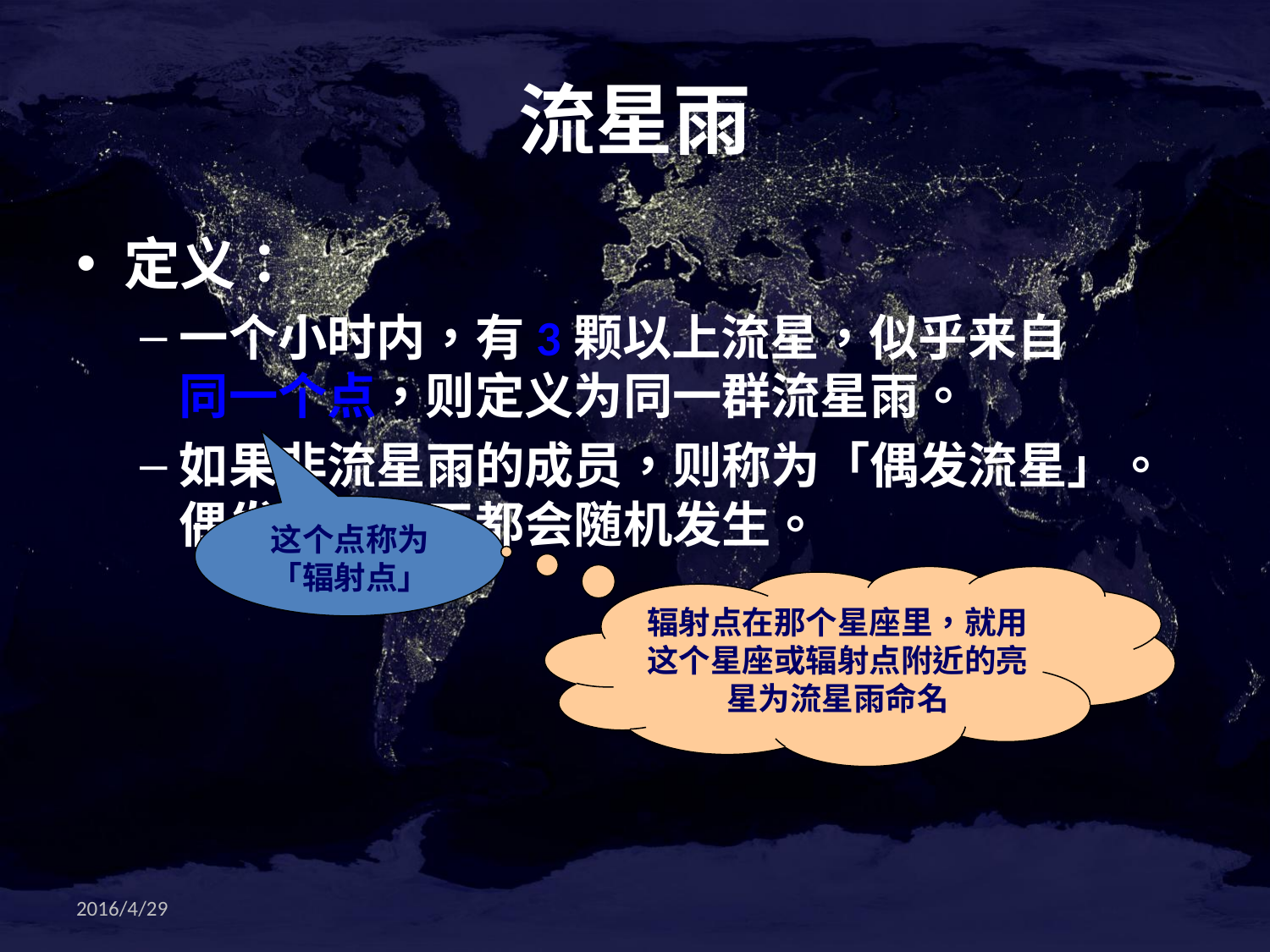

# 流星雨
定义：
一个小时内，有3颗以上流星，似乎来自
同一个点，则定义为同一群流星雨。
如果非流星雨的成员，则称为「偶发流星」。偶发流星每天都会随机发生。
这个点称为
「辐射点」
辐射点在那个星座里，就用这个星座或辐射点附近的亮星为流星雨命名
2016/4/29